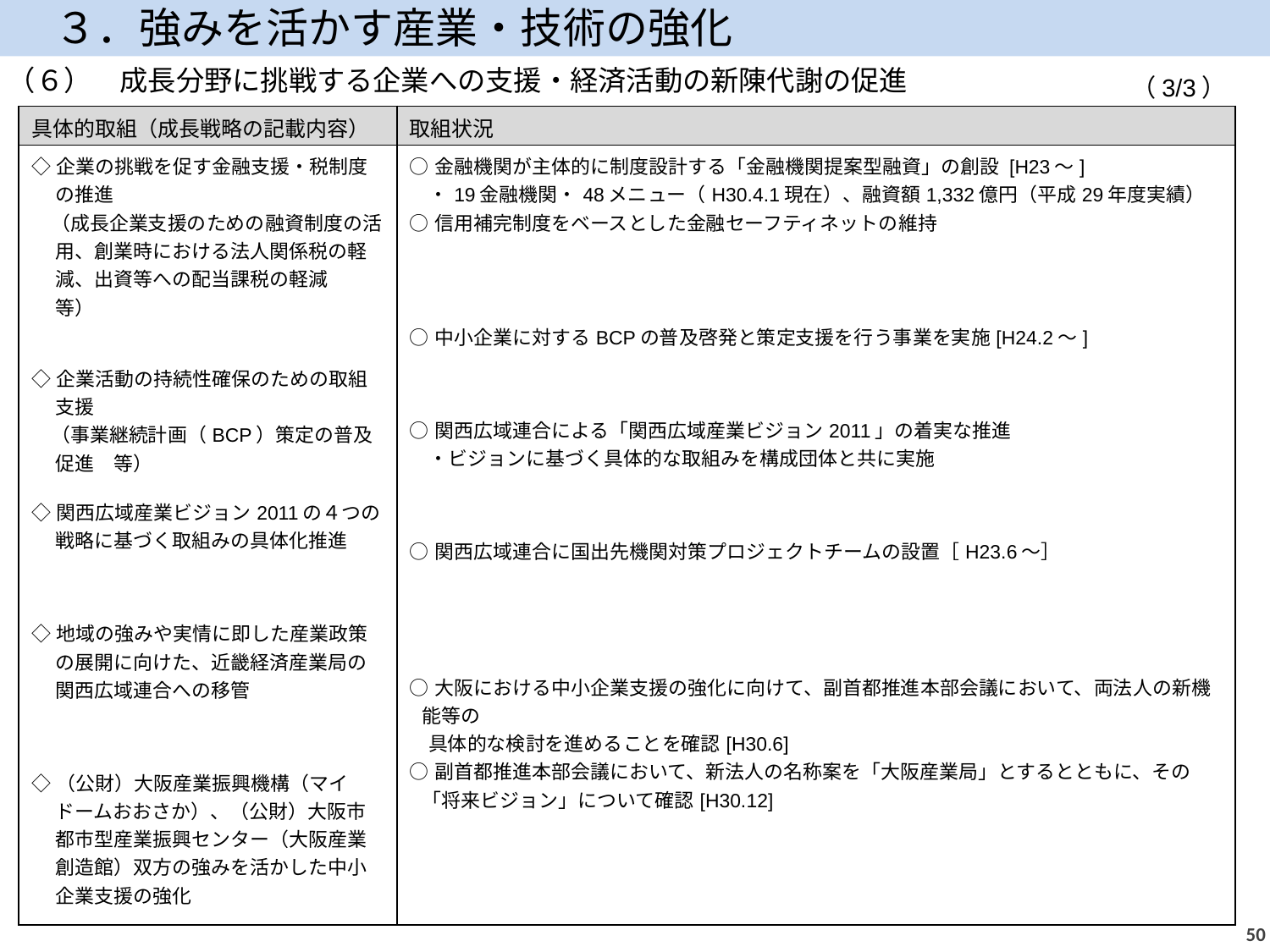

３．強みを活かす産業・技術の強化
（６）　成長分野に挑戦する企業への支援・経済活動の新陳代謝の促進
（3/3）
| 具体的取組（成長戦略の記載内容） | 取組状況 |
| --- | --- |
| ◇企業の挑戦を促す金融支援・税制度の推進 　（成長企業支援のための融資制度の活用、創業時における法人関係税の軽減、出資等への配当課税の軽減　等） ◇企業活動の持続性確保のための取組支援 　（事業継続計画（BCP）策定の普及促進　等） ◇関西広域産業ビジョン2011の４つの戦略に基づく取組みの具体化推進 ◇地域の強みや実情に即した産業政策の展開に向けた、近畿経済産業局の関西広域連合への移管 ◇（公財）大阪産業振興機構（マイドームおおさか）、（公財）大阪市都市型産業振興センター（大阪産業創造館）双方の強みを活かした中小企業支援の強化 | ○金融機関が主体的に制度設計する「金融機関提案型融資」の創設 [H23～] 　・19金融機関・48メニュー（H30.4.1現在）、融資額1,332億円（平成29年度実績） ○信用補完制度をベースとした金融セーフティネットの維持 ○中小企業に対するBCPの普及啓発と策定支援を行う事業を実施[H24.2～] ○関西広域連合による「関西広域産業ビジョン2011」の着実な推進 　・ビジョンに基づく具体的な取組みを構成団体と共に実施 ○関西広域連合に国出先機関対策プロジェクトチームの設置［H23.6～］ ○大阪における中小企業支援の強化に向けて、副首都推進本部会議において、両法人の新機能等の 具体的な検討を進めることを確認[H30.6] ○副首都推進本部会議において、新法人の名称案を「大阪産業局」とするとともに、その「将来ビジョン」について確認[H30.12] |
50